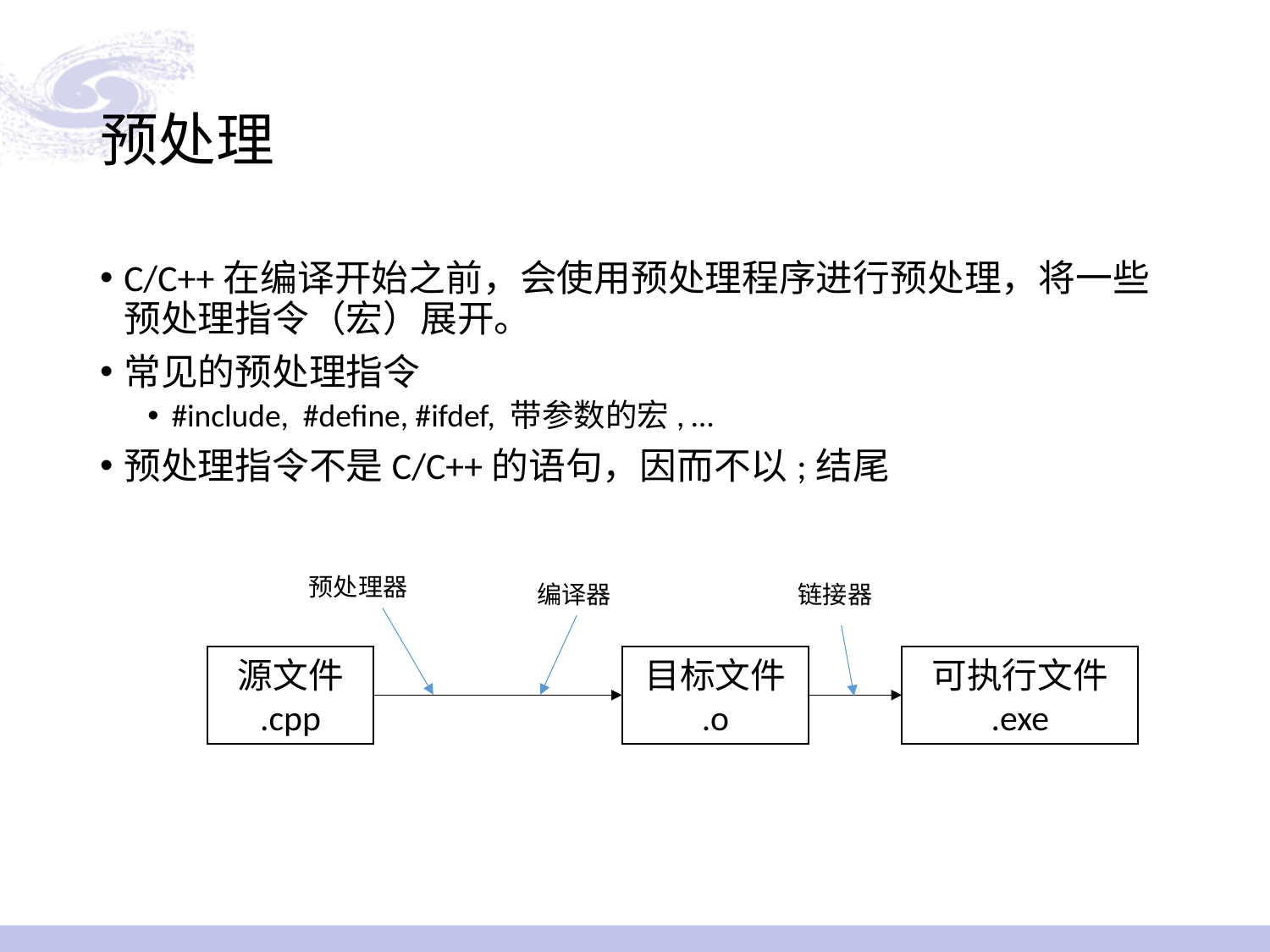

# 预处理
C/C++在编译开始之前，会使用预处理程序进行预处理，将一些预处理指令（宏）展开。
常见的预处理指令
#include,  #define, #ifdef, 带参数的宏, …
预处理指令不是C/C++的语句，因而不以;结尾

预处理器
编译器
链接器
目标文件
.o
源文件
.cpp
可执行文件
.exe